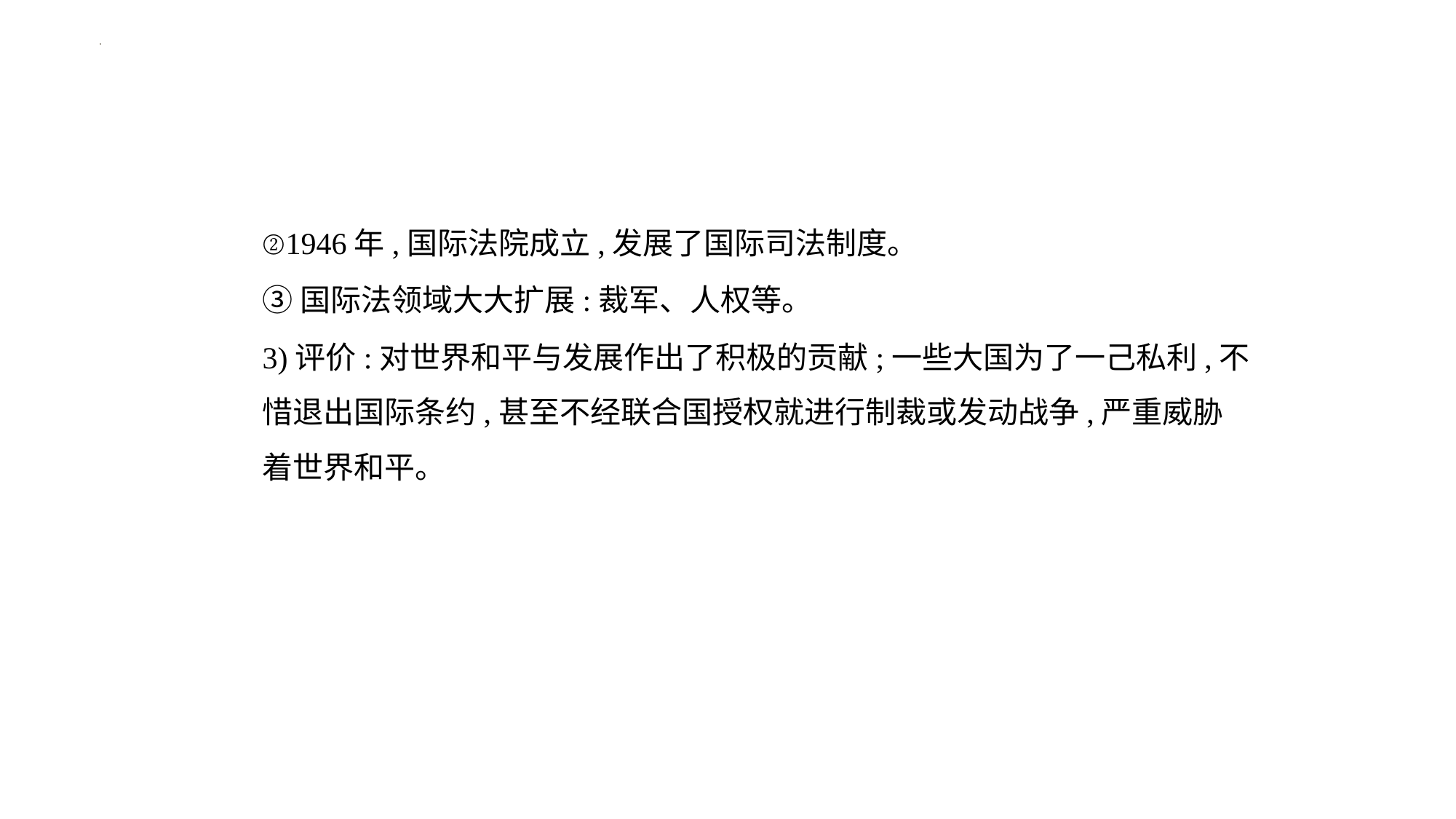

②1946年,国际法院成立,发展了国际司法制度。
③国际法领域大大扩展:裁军、人权等。
3)评价:对世界和平与发展作出了积极的贡献;一些大国为了一己私利,不
惜退出国际条约,甚至不经联合国授权就进行制裁或发动战争,严重威胁
着世界和平。